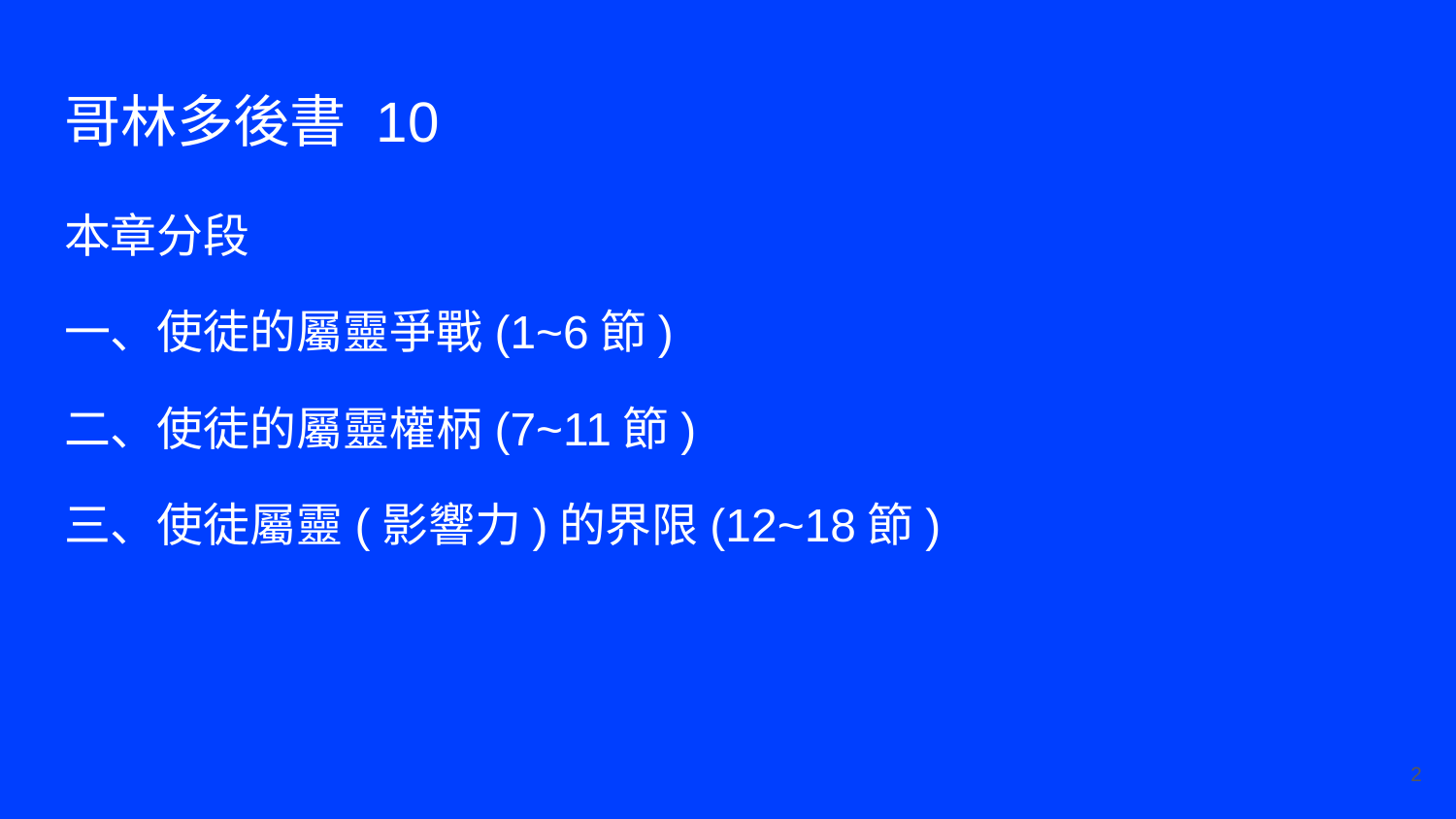

# 哥林多後書 10
本章分段
一、使徒的屬靈爭戰(1~6節)
二、使徒的屬靈權柄(7~11節)
三、使徒屬靈(影響力)的界限(12~18節)

2